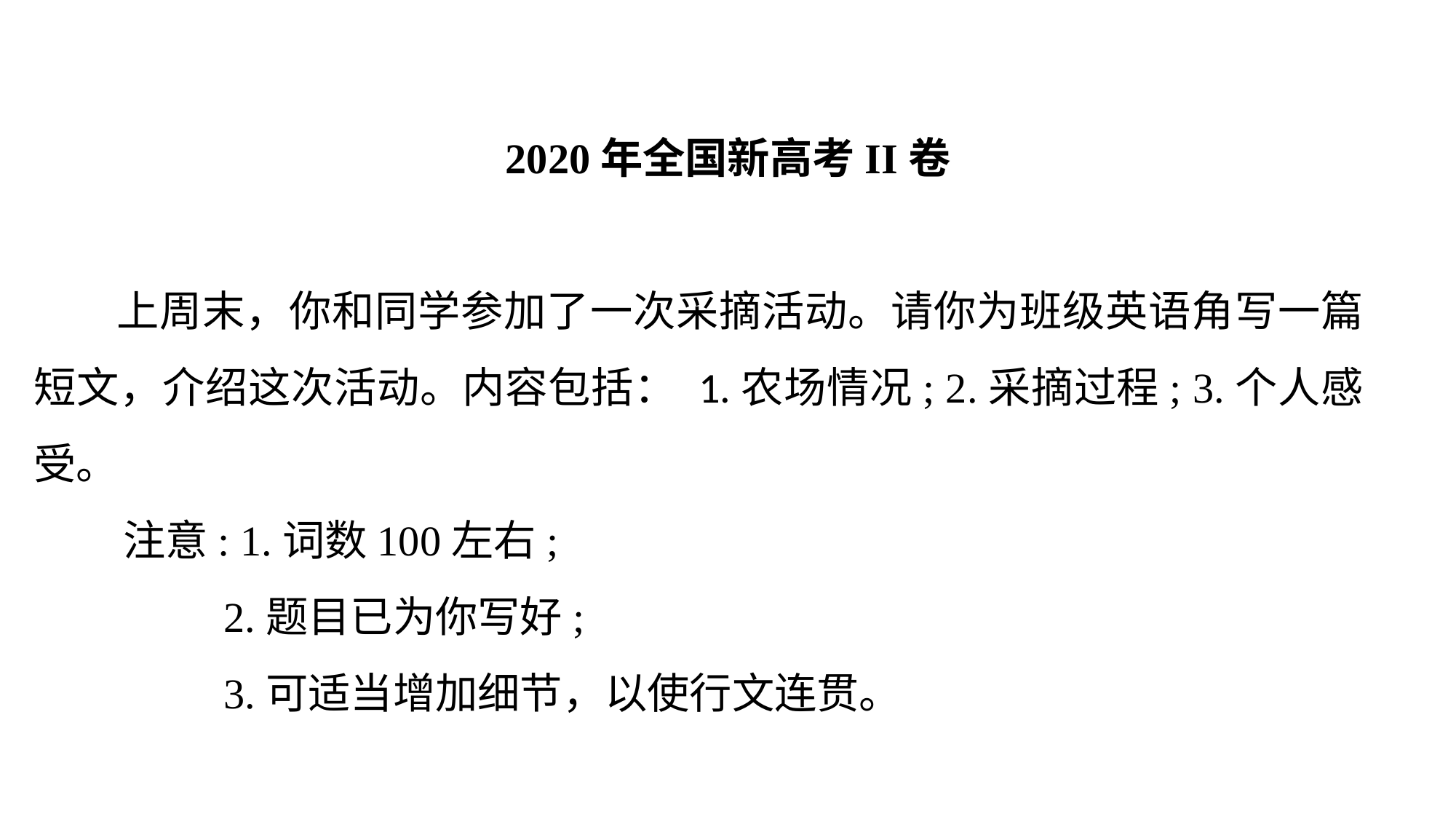

2020年全国新高考II卷

    上周末，你和同学参加了一次采摘活动。请你为班级英语角写一篇短文，介绍这次活动。内容包括： 1.农场情况; 2.采摘过程; 3.个人感受。
     注意: 1.词数100左右;
               2.题目已为你写好;
               3.可适当增加细节，以使行文连贯。